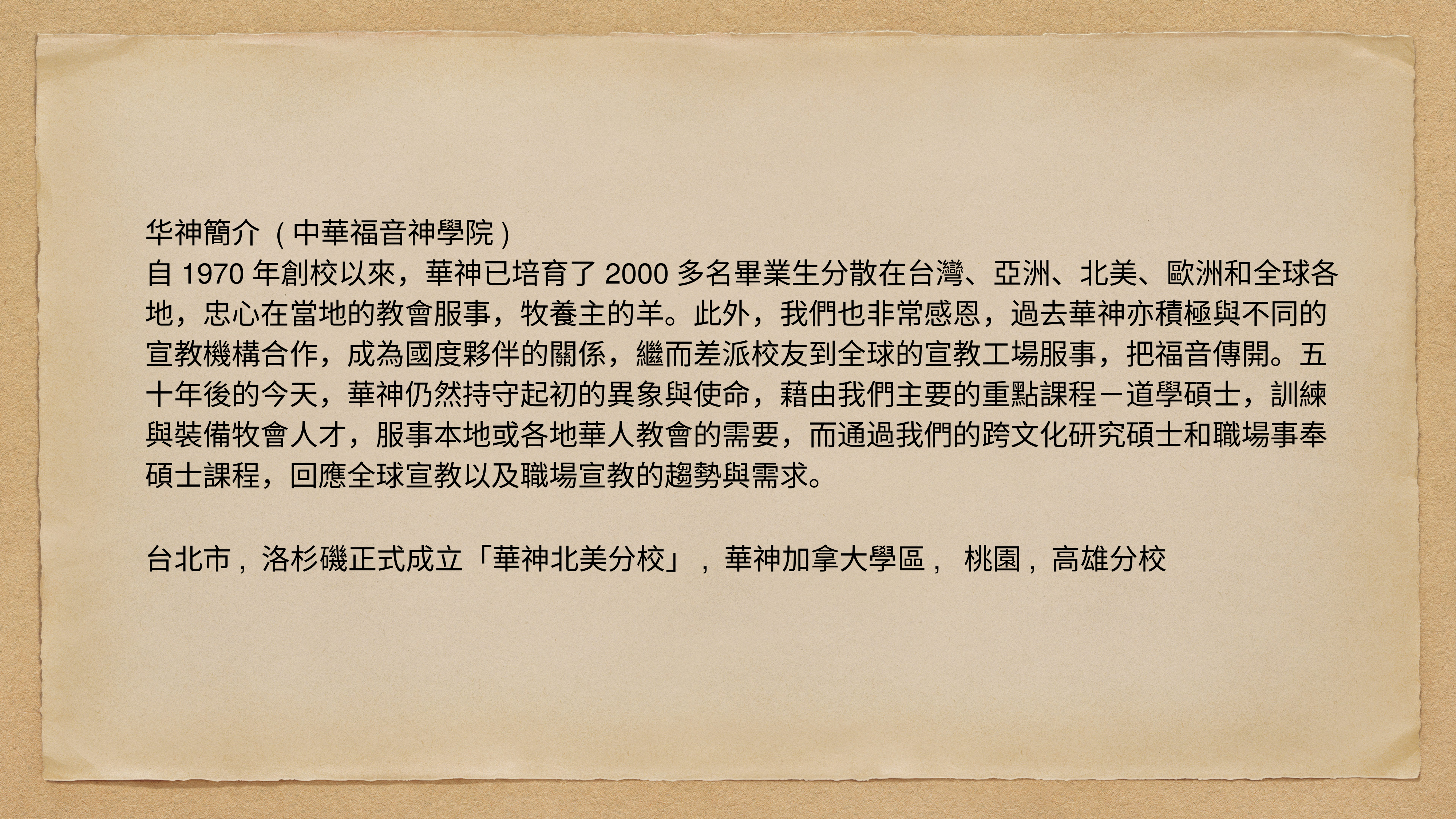

华神簡介 (中華福音神學院)
自1970年創校以來，華神已培育了2000多名畢業生分散在台灣、亞洲、北美、歐洲和全球各地，忠心在當地的教會服事，牧養主的羊。此外，我們也非常感恩，過去華神亦積極與不同的宣教機構合作，成為國度夥伴的關係，繼而差派校友到全球的宣教工場服事，把福音傳開。五十年後的今天，華神仍然持守起初的異象與使命，藉由我們主要的重點課程－道學碩士，訓練與裝備牧會人才，服事本地或各地華人教會的需要，而通過我們的跨文化研究碩士和職場事奉碩士課程，回應全球宣教以及職場宣教的趨勢與需求。

台北市, 洛杉磯正式成立「華神北美分校」, 華神加拿大學區,  桃園, 高雄分校